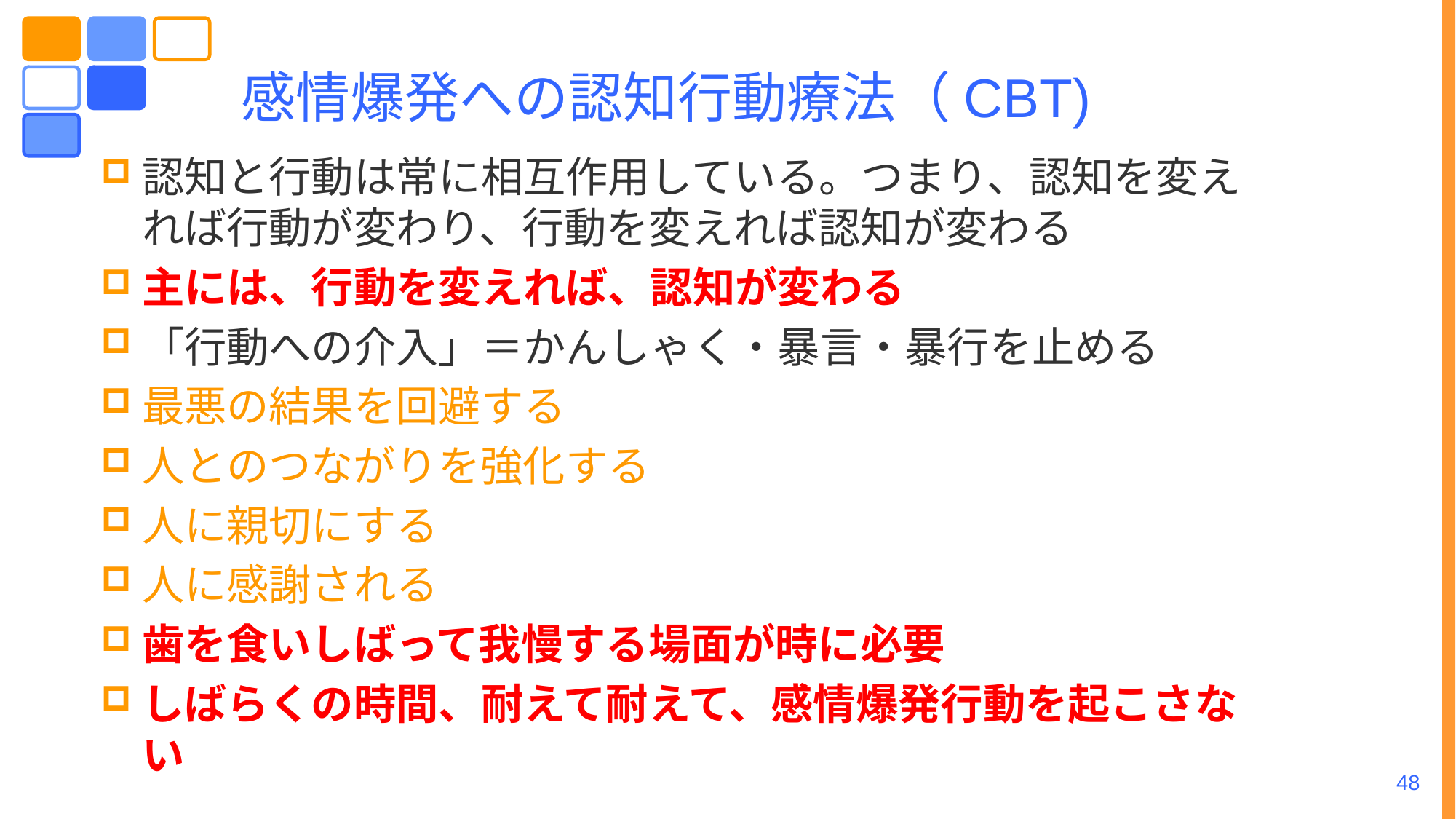

# 感情爆発への認知行動療法（CBT)
認知と行動は常に相互作用している。つまり、認知を変えれば行動が変わり、行動を変えれば認知が変わる
主には、行動を変えれば、認知が変わる
「行動への介入」＝かんしゃく・暴言・暴行を止める
最悪の結果を回避する
人とのつながりを強化する
人に親切にする
人に感謝される
歯を食いしばって我慢する場面が時に必要
しばらくの時間、耐えて耐えて、感情爆発行動を起こさない

48